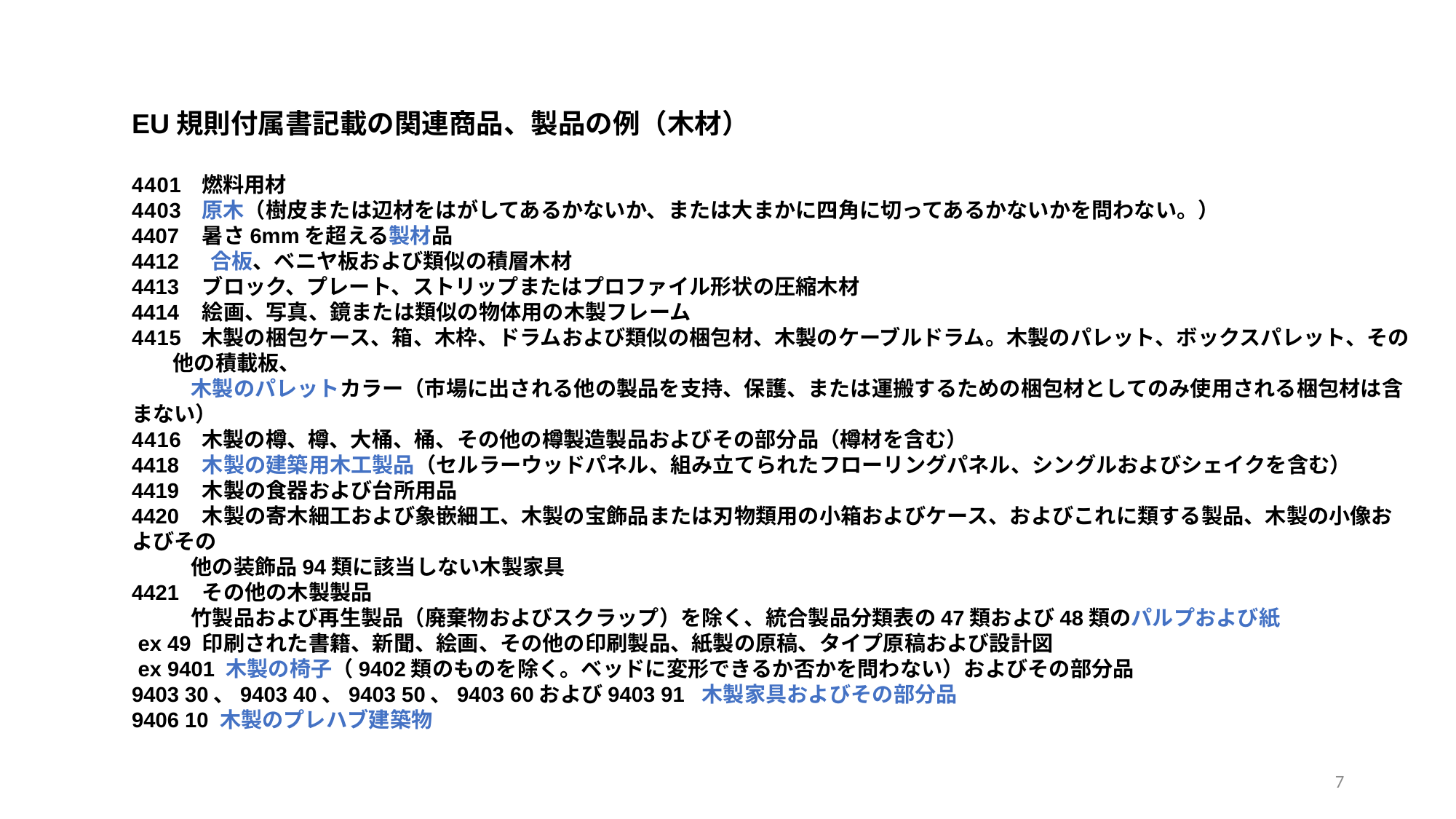

EU規則付属書記載の関連商品、製品の例（木材）

   燃料用材
   原木（樹皮または辺材をはがしてあるかないか、または大まかに四角に切ってあるかないかを問わない。）
4407   暑さ6mmを超える製材品
4412　 合板、ベニヤ板および類似の積層木材
4413   ブロック、プレート、ストリップまたはプロファイル形状の圧縮木材
4414   絵画、写真、鏡または類似の物体用の木製フレーム
   木製の梱包ケース、箱、木枠、ドラムおよび類似の梱包材、木製のケーブルドラム。木製のパレット、ボックスパレット、その他の積載板、
           木製のパレットカラー（市場に出される他の製品を支持、保護、または運搬するための梱包材としてのみ使用される梱包材は含まない）
   木製の樽、樽、大桶、桶、その他の樽製造製品およびその部分品（樽材を含む）
4418   木製の建築用木工製品（セルラーウッドパネル、組み立てられたフローリングパネル、シングルおよびシェイクを含む）
4419   木製の食器および台所用品
4420   木製の寄木細工および象嵌細工、木製の宝飾品または刃物類用の小箱およびケース、およびこれに類する製品、木製の小像およびその
           他の装飾品94類に該当しない木製家具
4421   その他の木製製品
           竹製品および再生製品（廃棄物およびスクラップ）を除く、統合製品分類表の47類および48類のパルプおよび紙
 ex 49 印刷された書籍、新聞、絵画、その他の印刷製品、紙製の原稿、タイプ原稿および設計図
 ex 9401 木製の椅子（9402類のものを除く。ベッドに変形できるか否かを問わない）およびその部分品
9403 30、9403 40、9403 50、9403 60および9403 91  木製家具およびその部分品
9406 10 木製のプレハブ建築物
7